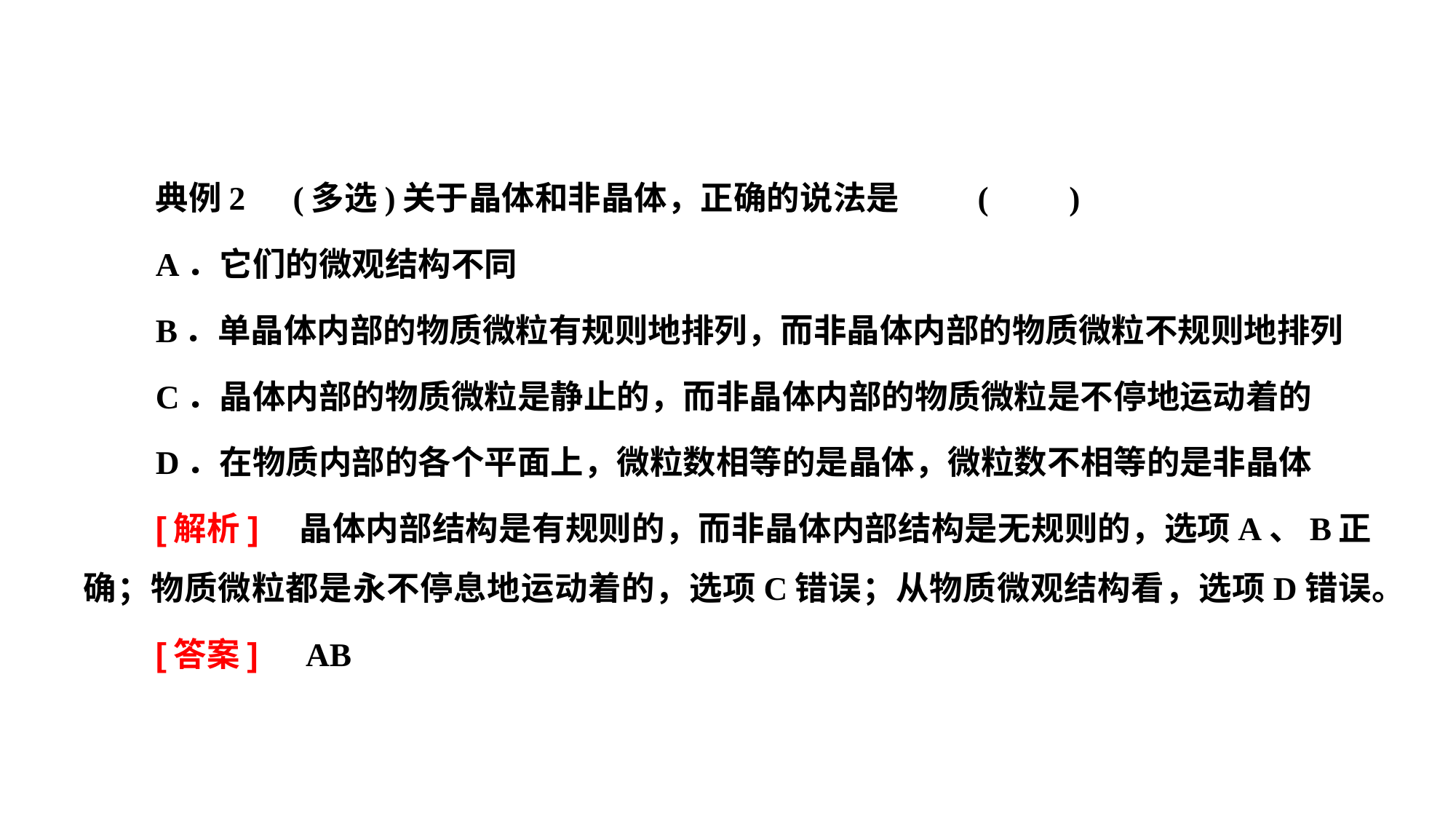

典例2　(多选)关于晶体和非晶体，正确的说法是		(　　)
A．它们的微观结构不同
B．单晶体内部的物质微粒有规则地排列，而非晶体内部的物质微粒不规则地排列
C．晶体内部的物质微粒是静止的，而非晶体内部的物质微粒是不停地运动着的
D．在物质内部的各个平面上，微粒数相等的是晶体，微粒数不相等的是非晶体
[解析]　晶体内部结构是有规则的，而非晶体内部结构是无规则的，选项A、B正确；物质微粒都是永不停息地运动着的，选项C错误；从物质微观结构看，选项D错误。
[答案]　AB